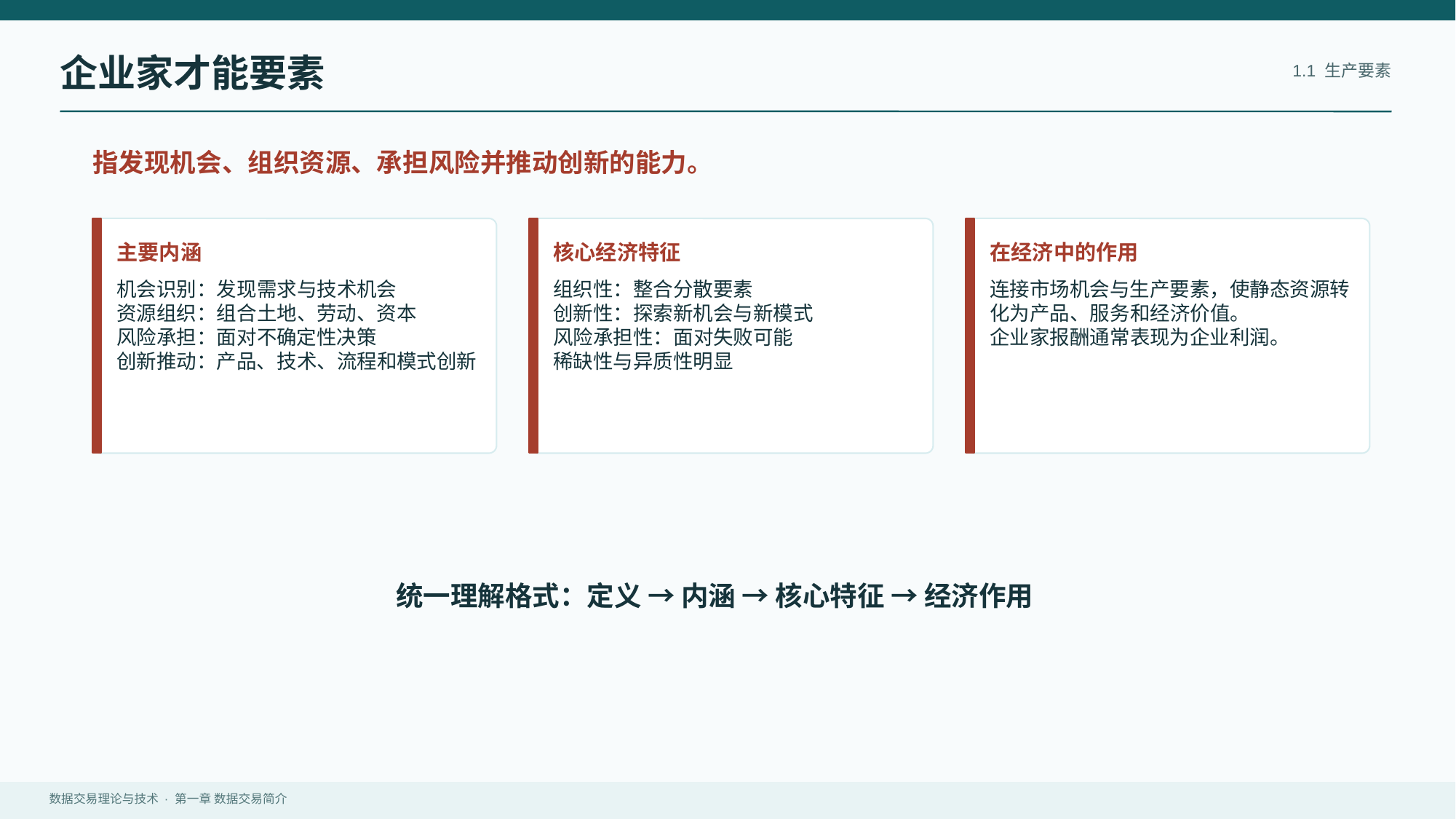

企业家才能要素
1.1 生产要素

指发现机会、组织资源、承担风险并推动创新的能力。

主要内涵
核心经济特征
在经济中的作用
机会识别：发现需求与技术机会
资源组织：组合土地、劳动、资本
风险承担：面对不确定性决策
创新推动：产品、技术、流程和模式创新
组织性：整合分散要素
创新性：探索新机会与新模式
风险承担性：面对失败可能
稀缺性与异质性明显
连接市场机会与生产要素，使静态资源转化为产品、服务和经济价值。
企业家报酬通常表现为企业利润。
统一理解格式：定义 → 内涵 → 核心特征 → 经济作用
13